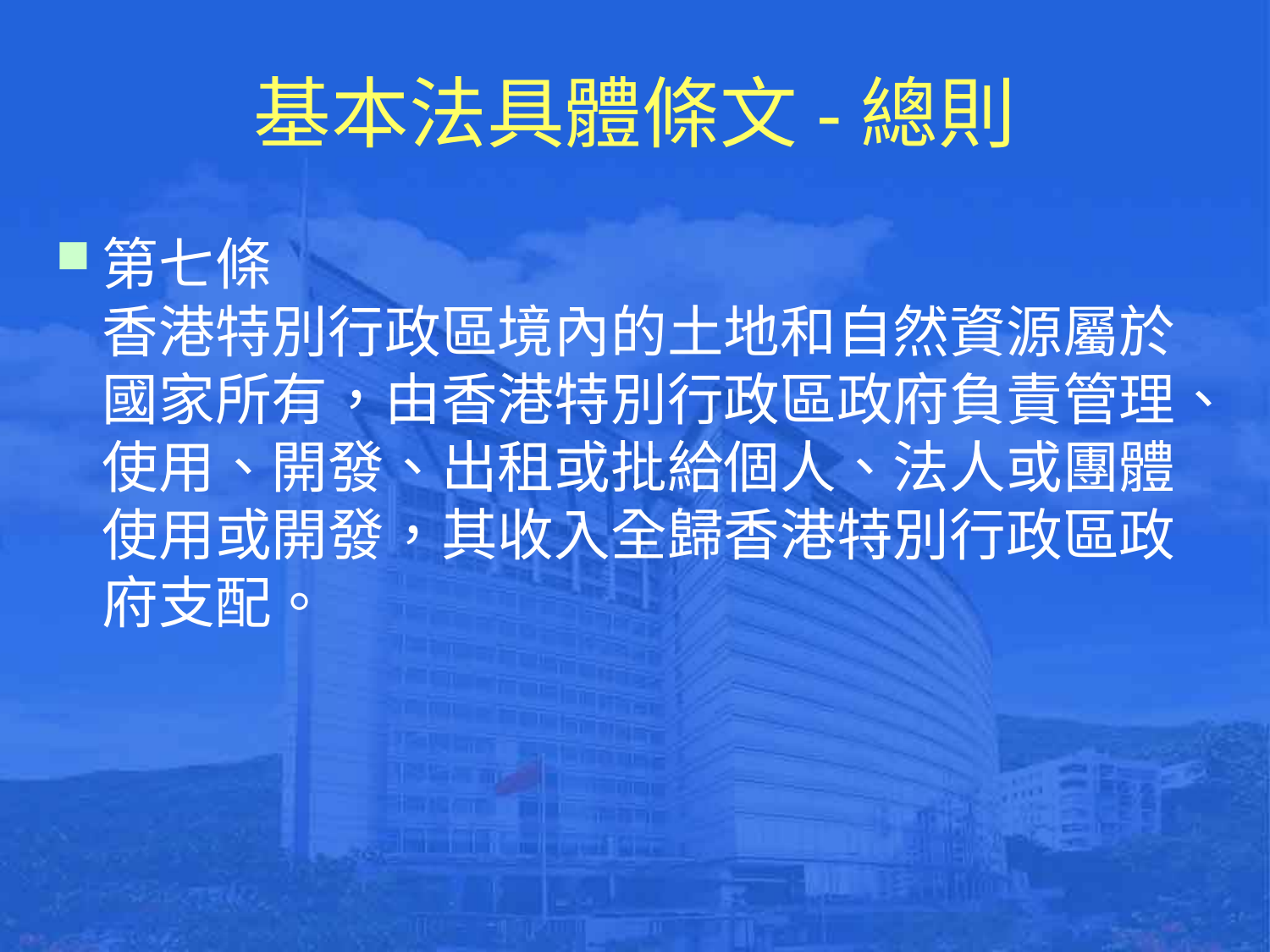

# 基本法具體條文-總則
第七條
香港特別行政區境內的土地和自然資源屬於國家所有，由香港特別行政區政府負責管理、使用、開發、出租或批給個人、法人或團體使用或開發，其收入全歸香港特別行政區政府支配。